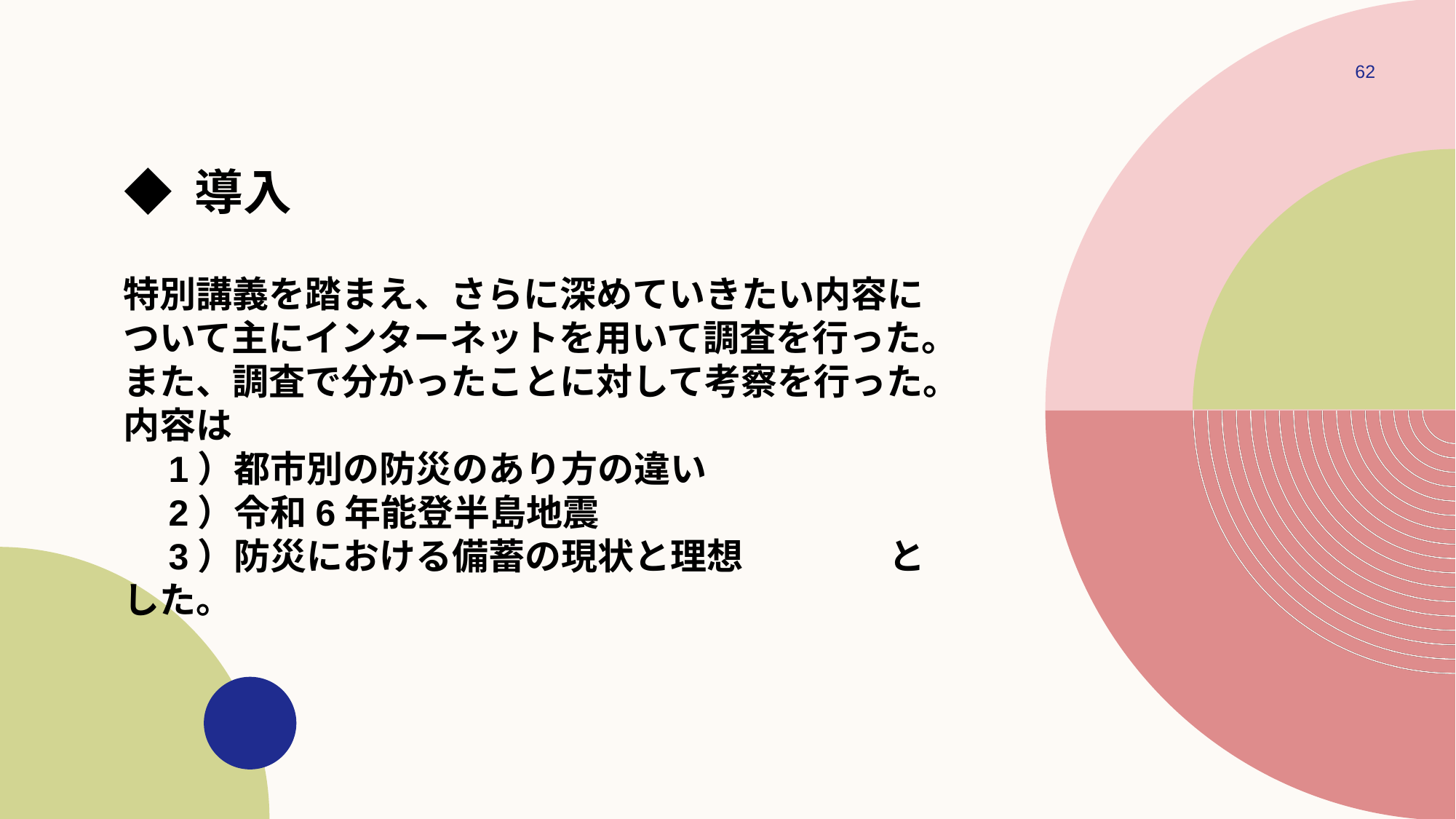

62
# ◆ 導入
特別講義を踏まえ、さらに深めていきたい内容について主にインターネットを用いて調査を行った。また、調査で分かったことに対して考察を行った。
内容は
　1）都市別の防災のあり方の違い
　2）令和6年能登半島地震
　3）防災における備蓄の現状と理想　　　　とした。